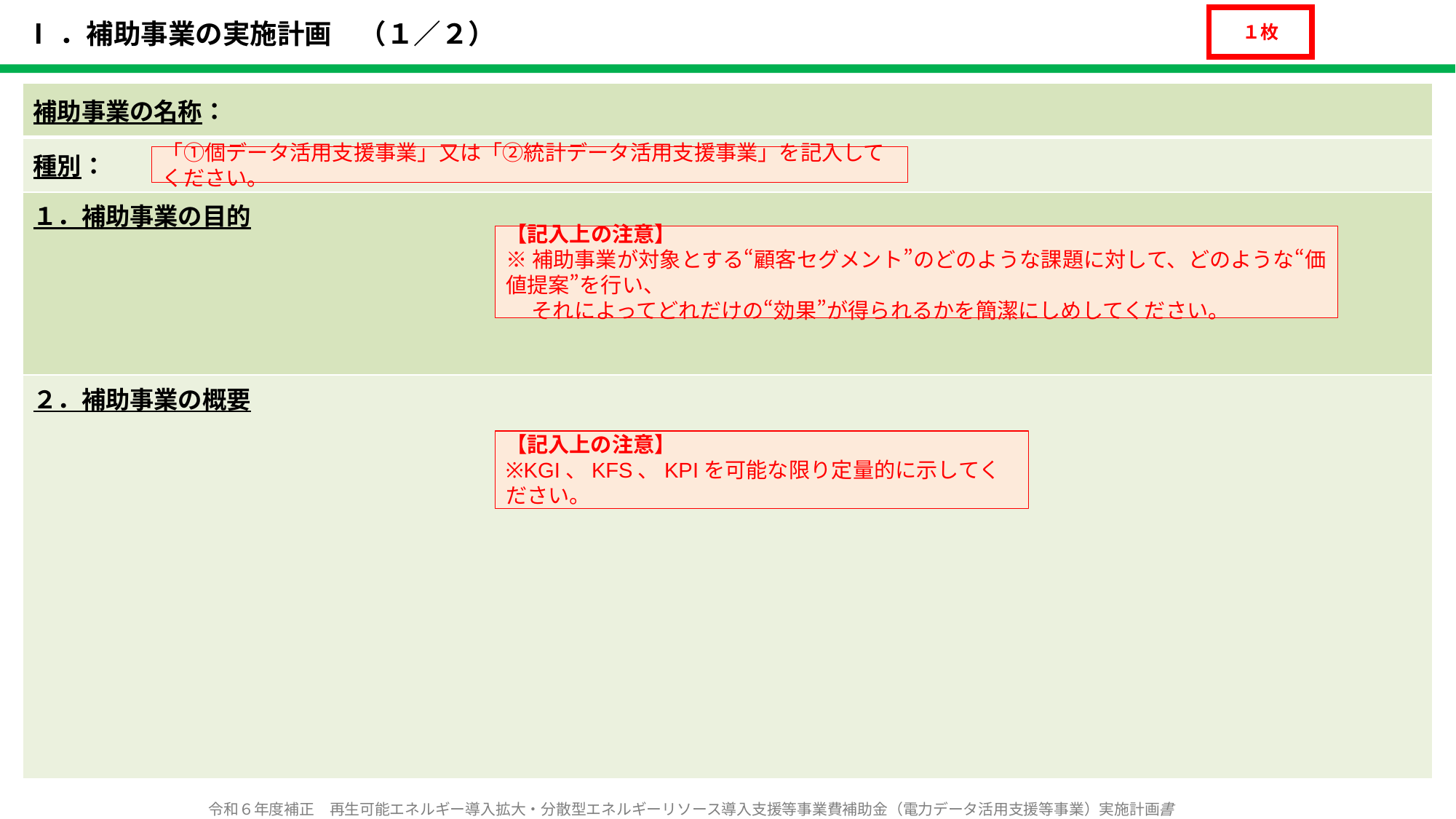

# Ⅰ．補助事業の実施計画　（１／２）
１枚
| 補助事業の名称： |
| --- |
| 種別： |
| １．補助事業の目的 |
| ２．補助事業の概要 |
「①個データ活用支援事業」又は「②統計データ活用支援事業」を記入してください。
【記入上の注意】
※補助事業が対象とする“顧客セグメント”のどのような課題に対して、どのような“価値提案”を行い、
　 それによってどれだけの“効果”が得られるかを簡潔にしめしてください。
【記入上の注意】
※KGI、KFS、KPIを可能な限り定量的に示してください。